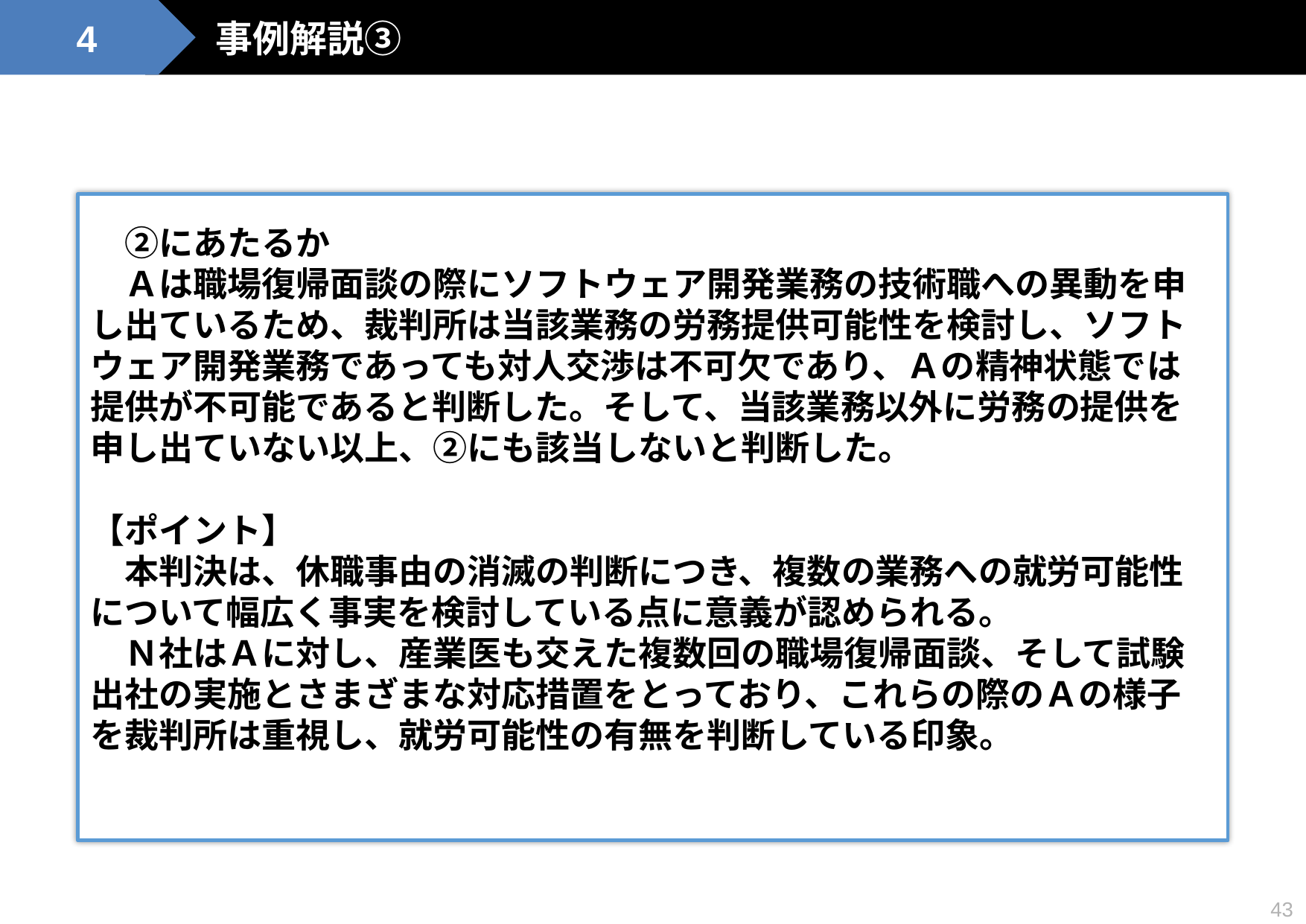

事例解説③
4

　②にあたるか
　Ａは職場復帰面談の際にソフトウェア開発業務の技術職への異動を申し出ているため、裁判所は当該業務の労務提供可能性を検討し、ソフトウェア開発業務であっても対人交渉は不可欠であり、Ａの精神状態では提供が不可能であると判断した。そして、当該業務以外に労務の提供を申し出ていない以上、②にも該当しないと判断した。

【ポイント】
　本判決は、休職事由の消滅の判断につき、複数の業務への就労可能性について幅広く事実を検討している点に意義が認められる。
　Ｎ社はＡに対し、産業医も交えた複数回の職場復帰面談、そして試験出社の実施とさまざまな対応措置をとっており、これらの際のＡの様子を裁判所は重視し、就労可能性の有無を判断している印象。

43